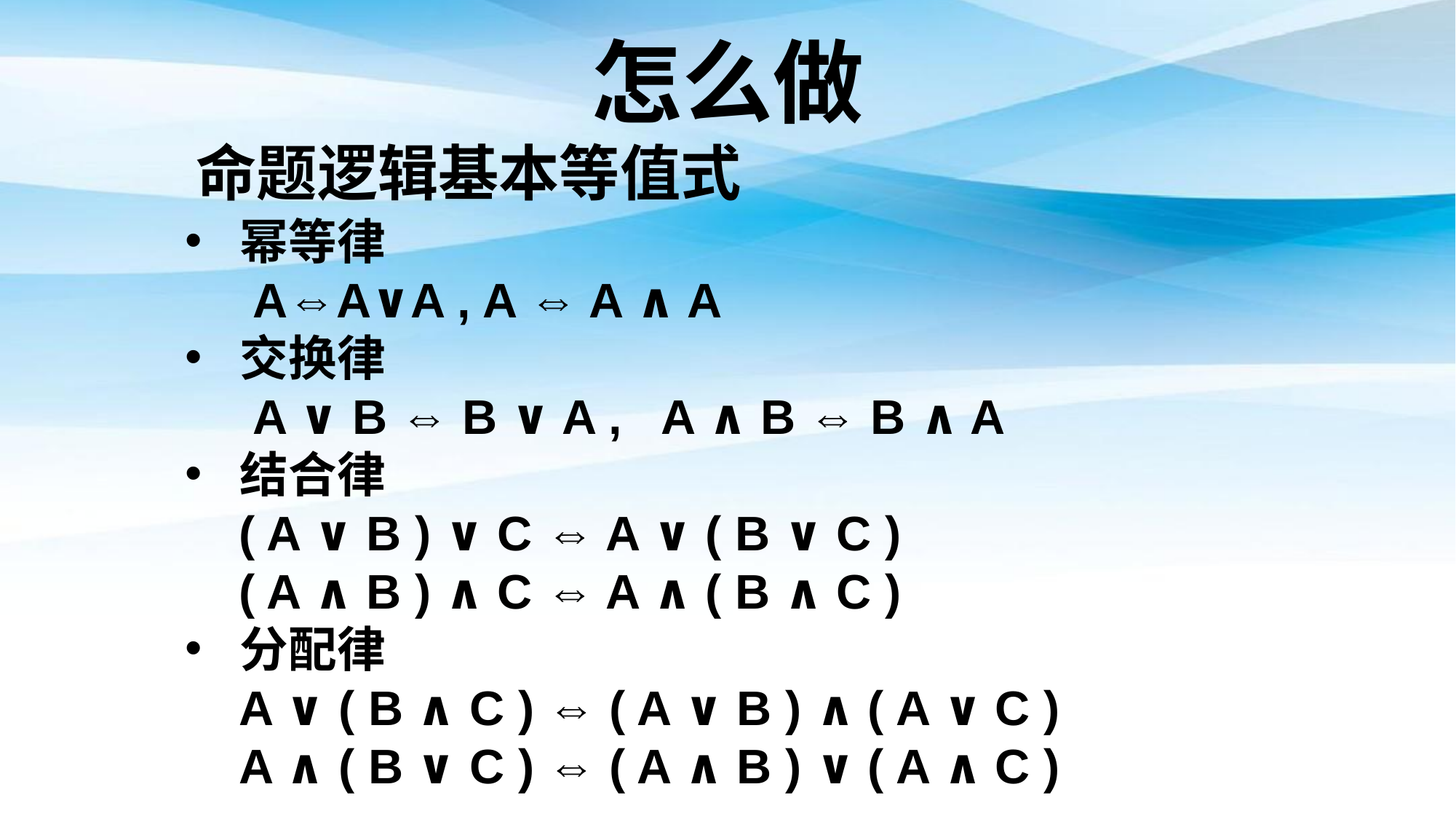

怎么做
命题逻辑基本等值式
幂等律
     A⇔A∨A , A ⇔ A ∧ A
交换律
     A ∨ B ⇔ B ∨ A ,   A ∧ B ⇔ B ∧ A
结合律
    ( A ∨ B ) ∨ C ⇔ A ∨ ( B ∨ C )
    ( A ∧ B ) ∧ C ⇔ A ∧ ( B ∧ C )
分配律
    A ∨ ( B ∧ C ) ⇔ ( A ∨ B ) ∧ ( A ∨ C )
    A ∧ ( B ∨ C ) ⇔ ( A ∧ B ) ∨ ( A ∧ C )